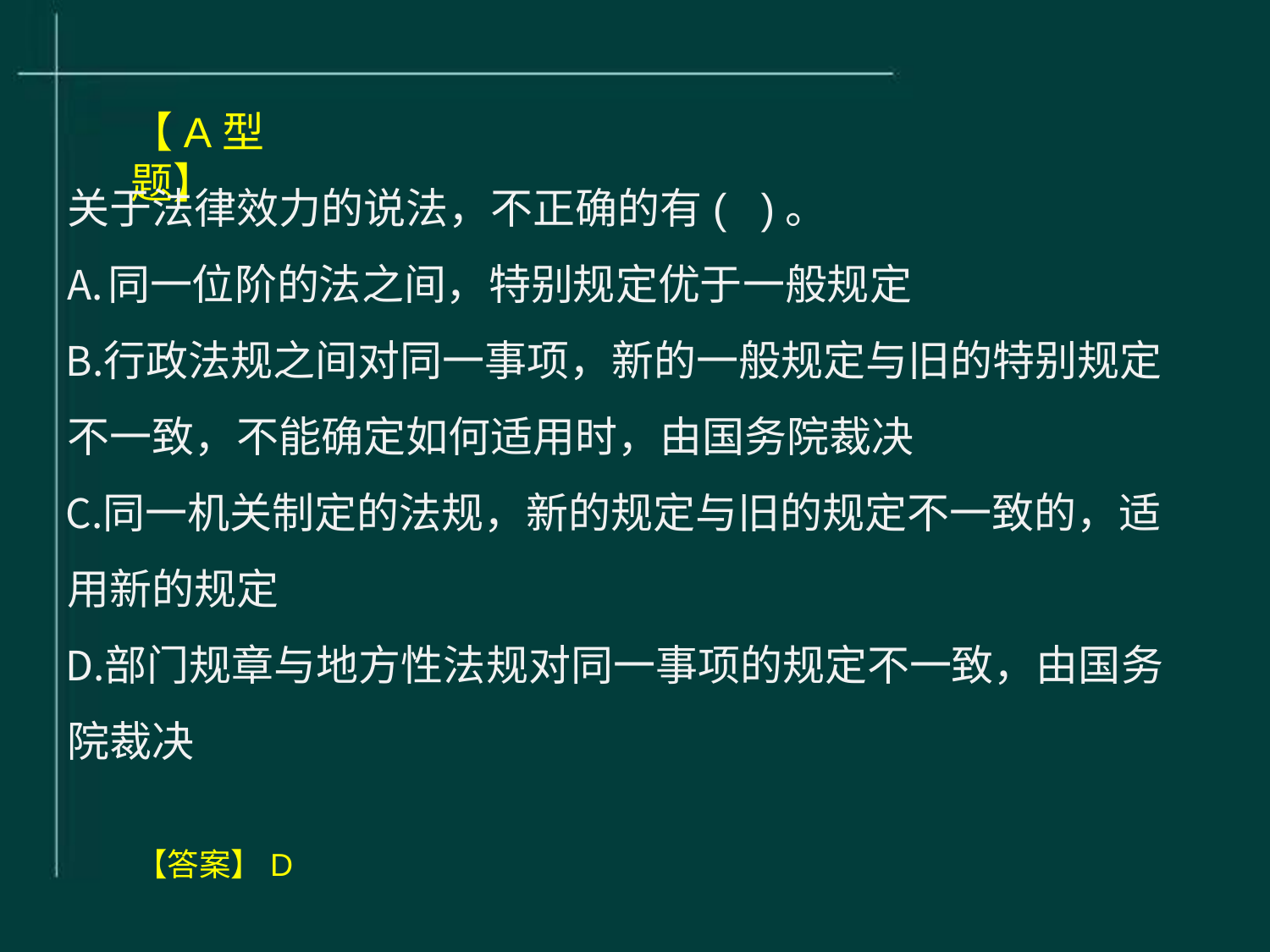

# 【A型题】
关于法律效力的说法，不正确的有(	)。
同一位阶的法之间，特别规定优于一般规定
行政法规之间对同一事项，新的一般规定与旧的特别规定 不一致，不能确定如何适用时，由国务院裁决
同一机关制定的法规，新的规定与旧的规定不一致的，适 用新的规定
部门规章与地方性法规对同一事项的规定不一致，由国务 院裁决

【答案】D